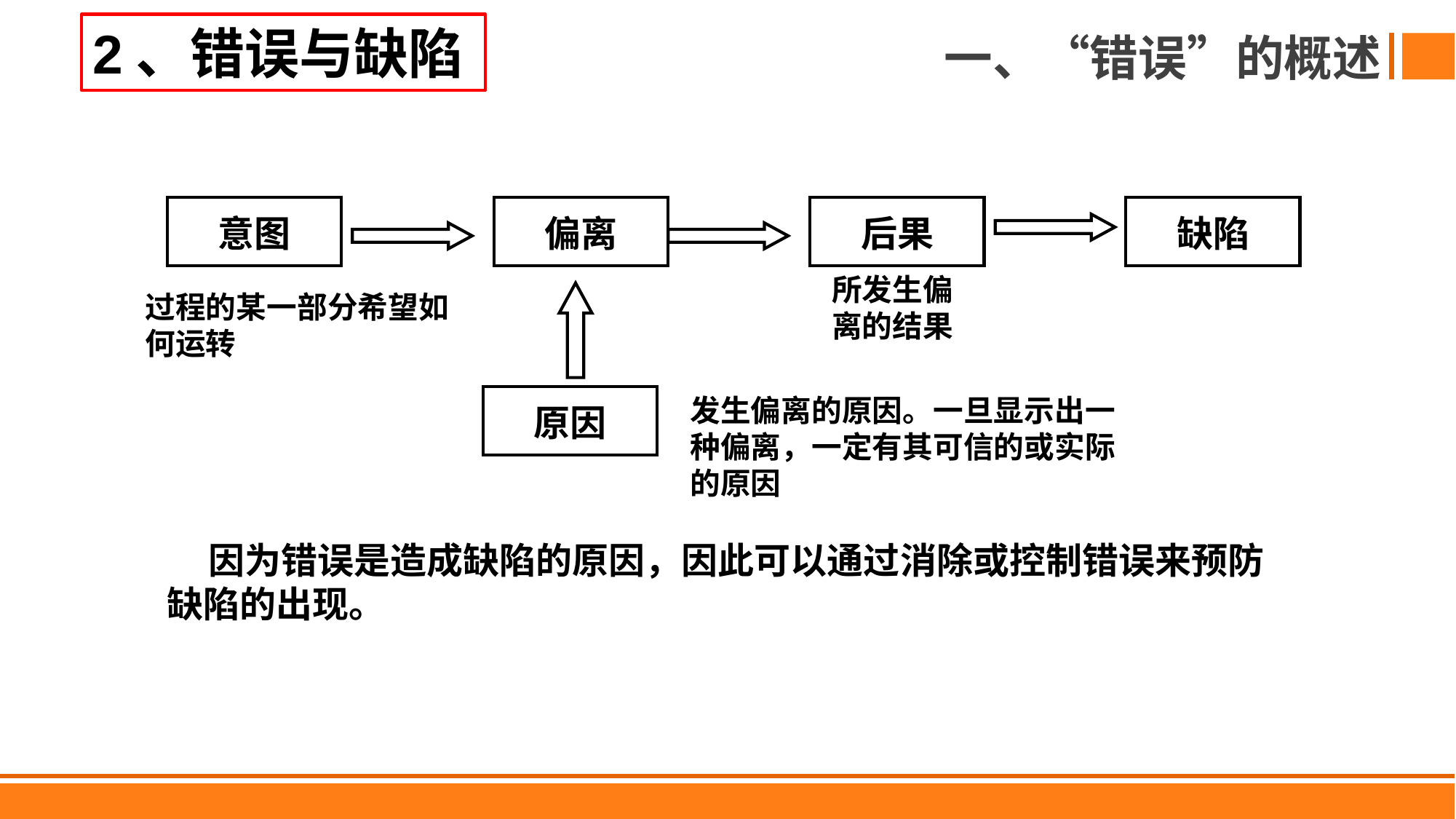

2、错误与缺陷
一、“错误”的概述

意图

偏离

后果

缺陷

所发生偏离的结果
过程的某一部分希望如何运转

原因
发生偏离的原因。一旦显示出一种偏离，一定有其可信的或实际的原因
    因为错误是造成缺陷的原因，因此可以通过消除或控制错误来预防缺陷的出现。